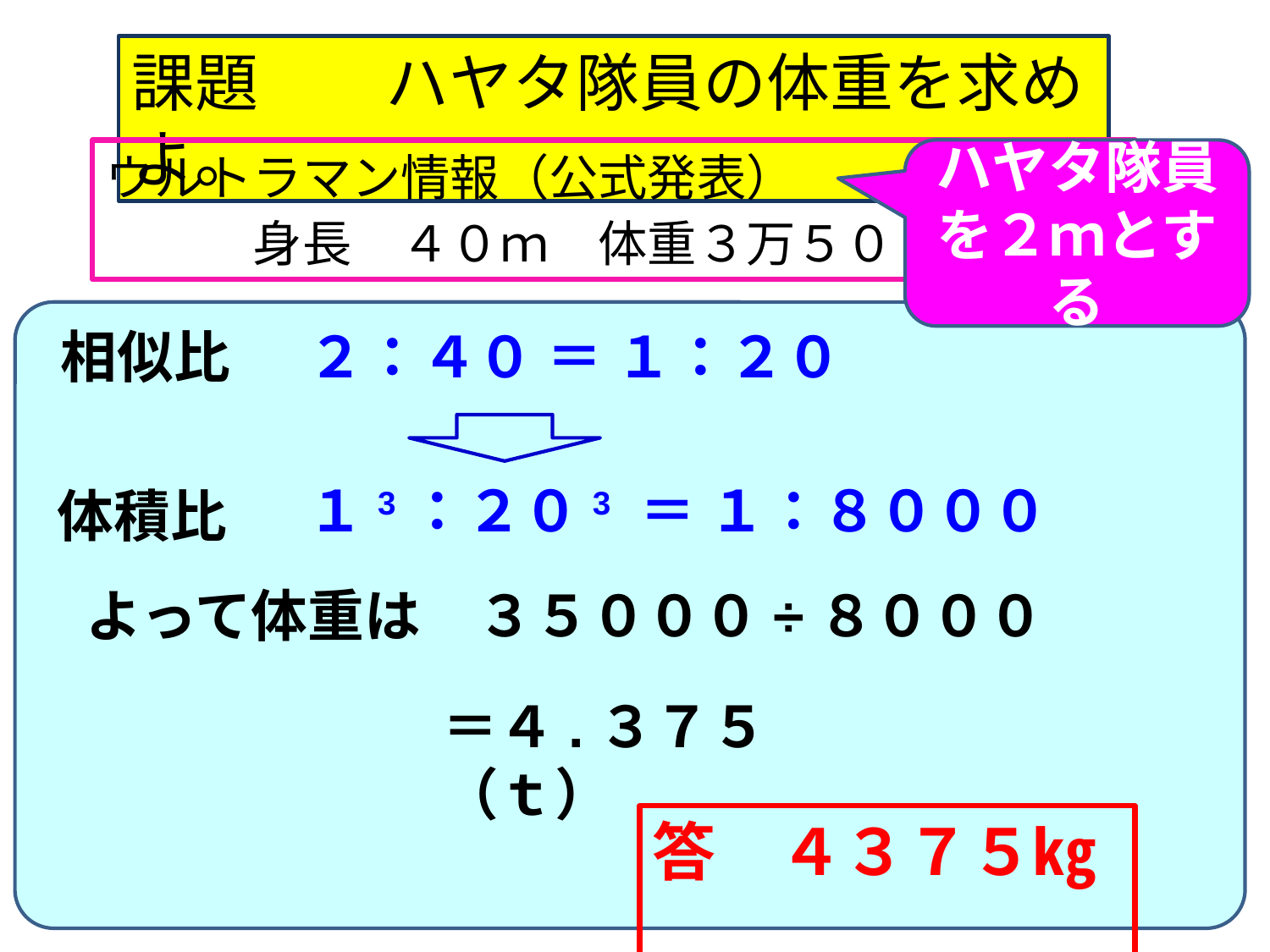

課題　　ハヤタ隊員の体重を求めよ。
ウルトラマン情報（公式発表）
　　　身長　４０ｍ　体重３万５０００ｔ
ハヤタ隊員を２ｍとする

相似比
２：４０ ＝ １：２０

１3：２０3 ＝ １：８０００
体積比
よって体重は　３５０００÷８０００
＝４.３７５（ｔ）
答　４３７５㎏